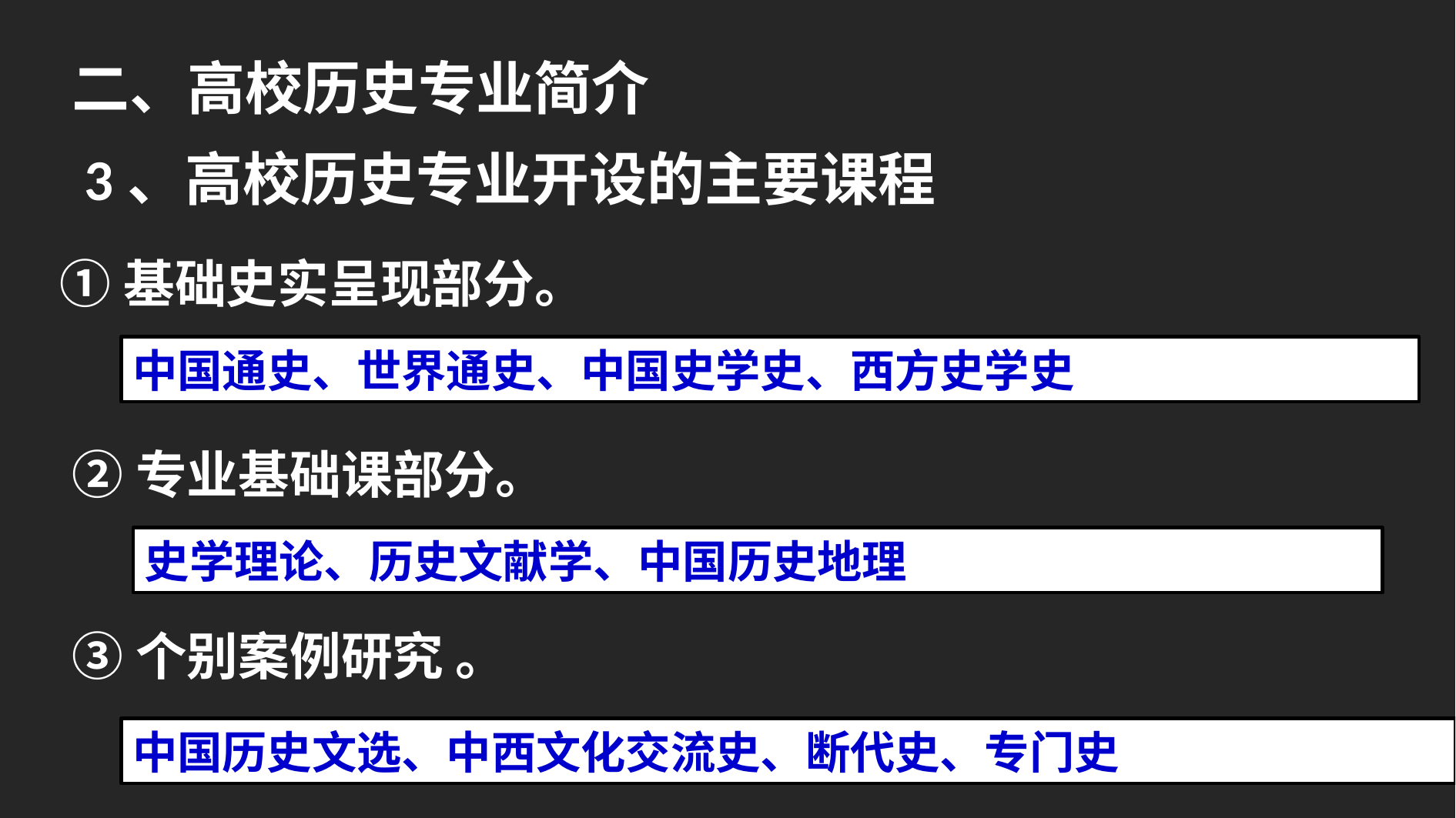

二、高校历史专业简介
3、高校历史专业开设的主要课程
①基础史实呈现部分。
中国通史、世界通史、中国史学史、西方史学史
②专业基础课部分。
史学理论、历史文献学、中国历史地理
③个别案例研究 。
中国历史文选、中西文化交流史、断代史、专门史